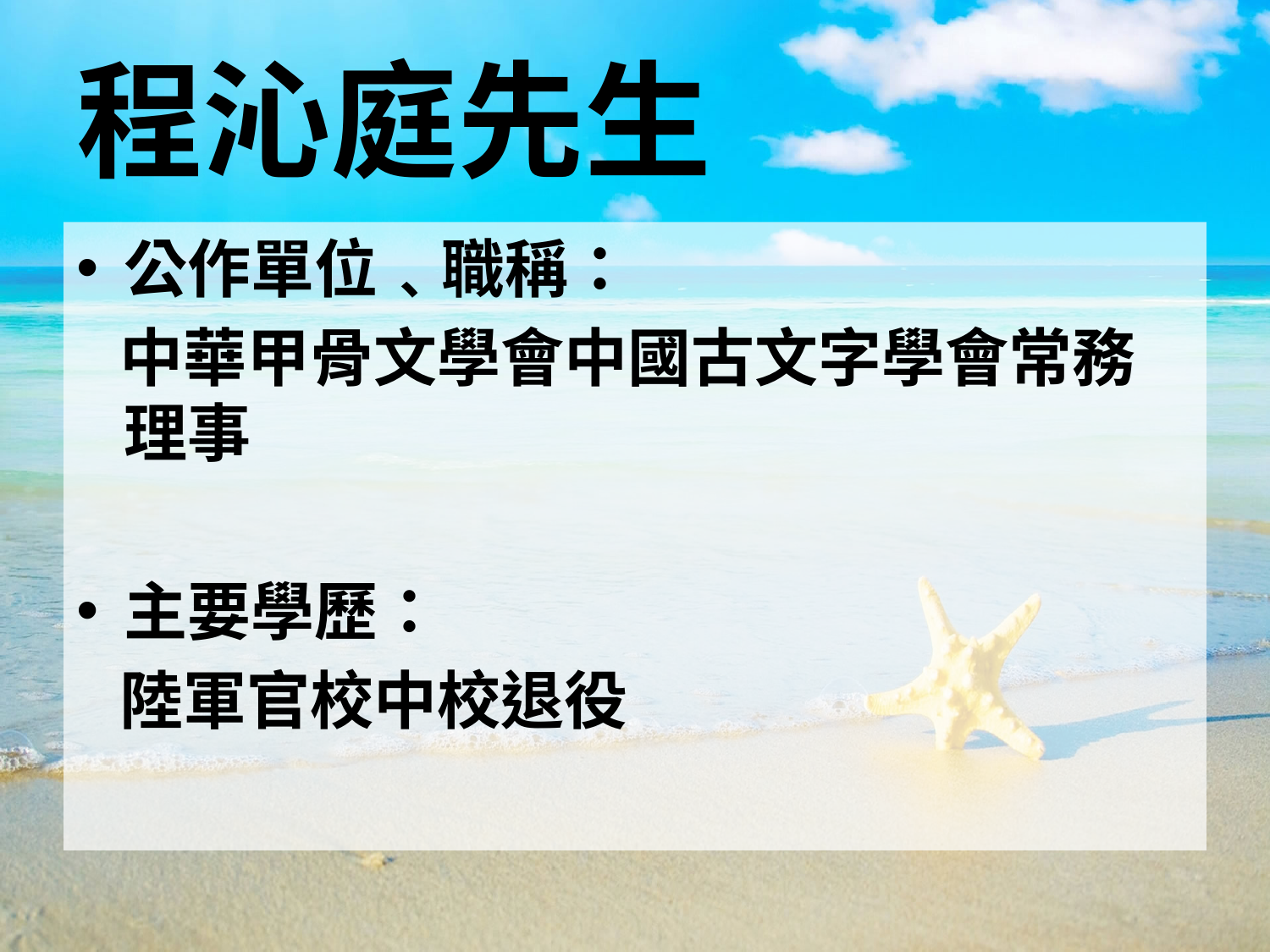

# 程沁庭先生
公作單位﹑職稱：
  中華甲骨文學會中國古文字學會常務理事

主要學歷：
  陸軍官校中校退役